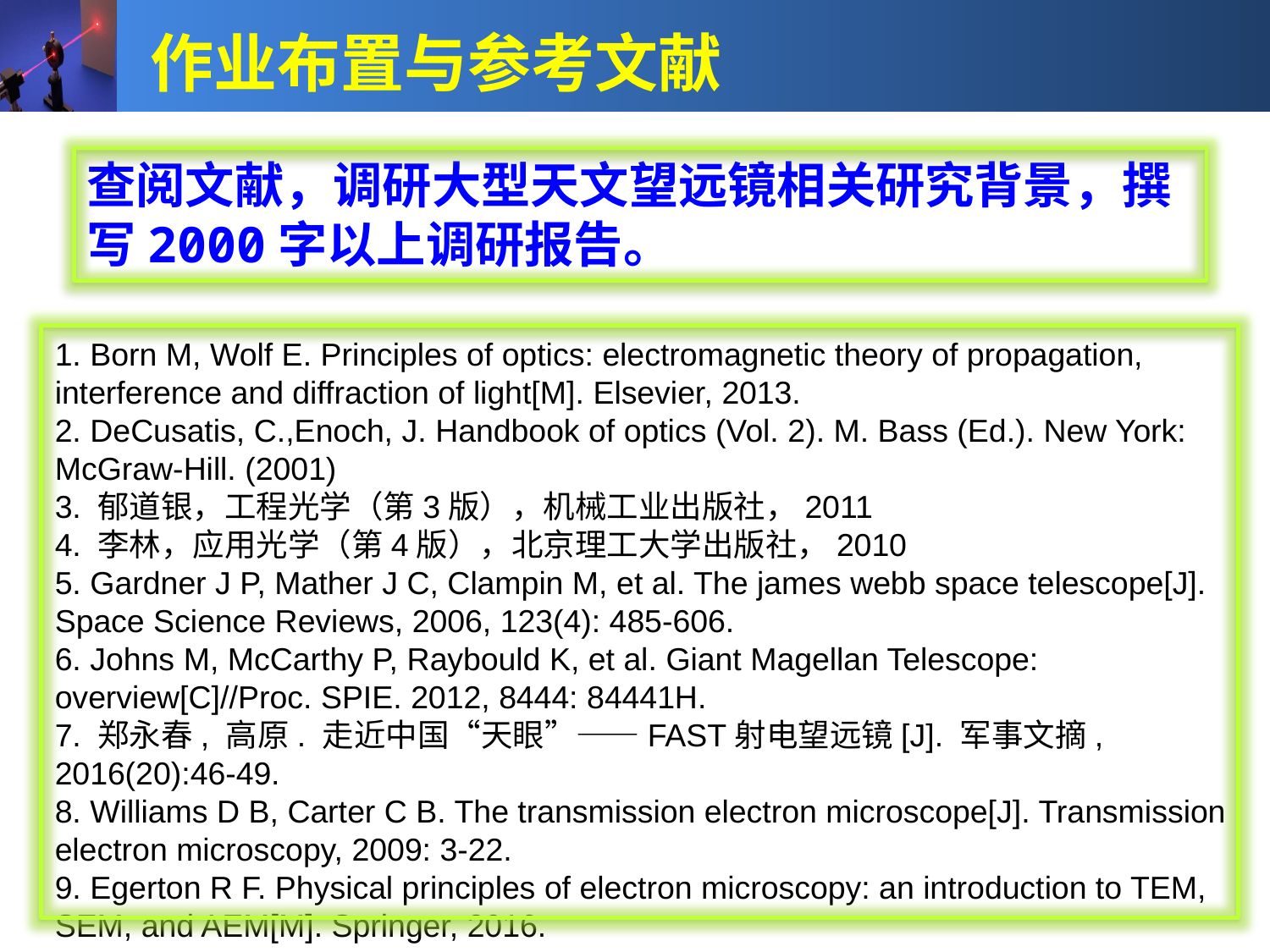

作业布置与参考文献
查阅文献，调研大型天文望远镜相关研究背景，撰写2000字以上调研报告。

1. Born M, Wolf E. Principles of optics: electromagnetic theory of propagation, interference and diffraction of light[M]. Elsevier, 2013.
2. DeCusatis, C.,Enoch, J. Handbook of optics (Vol. 2). M. Bass (Ed.). New York: McGraw-Hill. (2001)
3. 郁道银，工程光学（第3版），机械工业出版社，2011
4. 李林，应用光学（第4版），北京理工大学出版社，2010
5. Gardner J P, Mather J C, Clampin M, et al. The james webb space telescope[J]. Space Science Reviews, 2006, 123(4): 485-606.
6. Johns M, McCarthy P, Raybould K, et al. Giant Magellan Telescope: overview[C]//Proc. SPIE. 2012, 8444: 84441H.
7. 郑永春, 高原. 走近中国“天眼”——FAST射电望远镜[J]. 军事文摘, 2016(20):46-49.
8. Williams D B, Carter C B. The transmission electron microscope[J]. Transmission electron microscopy, 2009: 3-22.
9. Egerton R F. Physical principles of electron microscopy: an introduction to TEM, SEM, and AEM[M]. Springer, 2016.